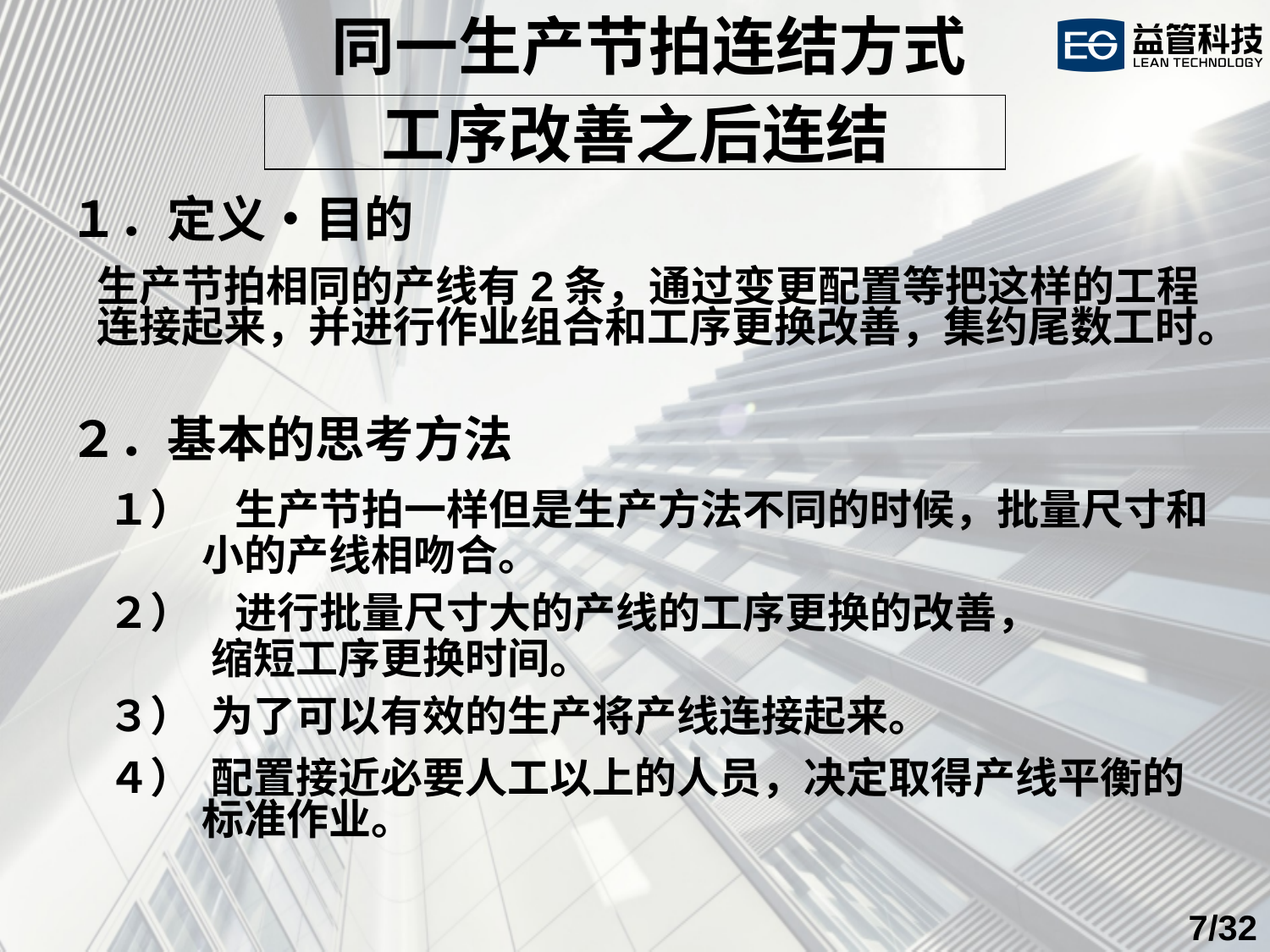

同一生产节拍连结方式
工序改善之后连结
１．定义・目的
生产节拍相同的产线有2条，通过变更配置等把这样的工程连接起来，并进行作业组合和工序更换改善，集约尾数工时。
２．基本的思考方法
１）　生产节拍一样但是生产方法不同的时候，批量尺寸和
　　 小的产线相吻合。
２）　进行批量尺寸大的产线的工序更换的改善，
　　  缩短工序更换时间。
３）  为了可以有效的生产将产线连接起来。
４）  配置接近必要人工以上的人员，决定取得产线平衡的
　　 标准作业。
7/32